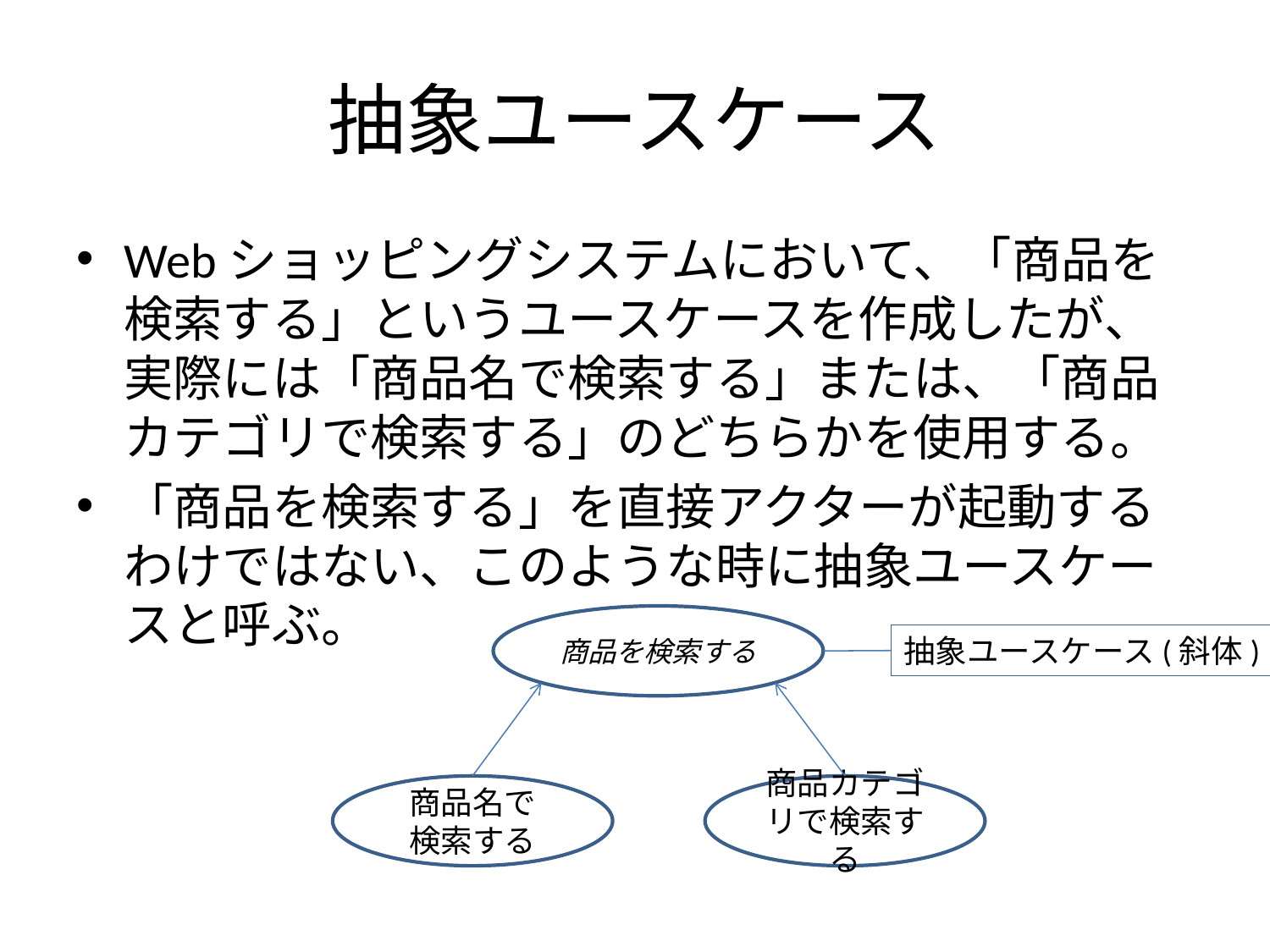

# 抽象ユースケース
Webショッピングシステムにおいて、「商品を検索する」というユースケースを作成したが、実際には「商品名で検索する」または、「商品カテゴリで検索する」のどちらかを使用する。
「商品を検索する」を直接アクターが起動するわけではない、このような時に抽象ユースケースと呼ぶ。

商品を検索する
抽象ユースケース(斜体)
商品名で
検索する
商品カテゴリで検索する